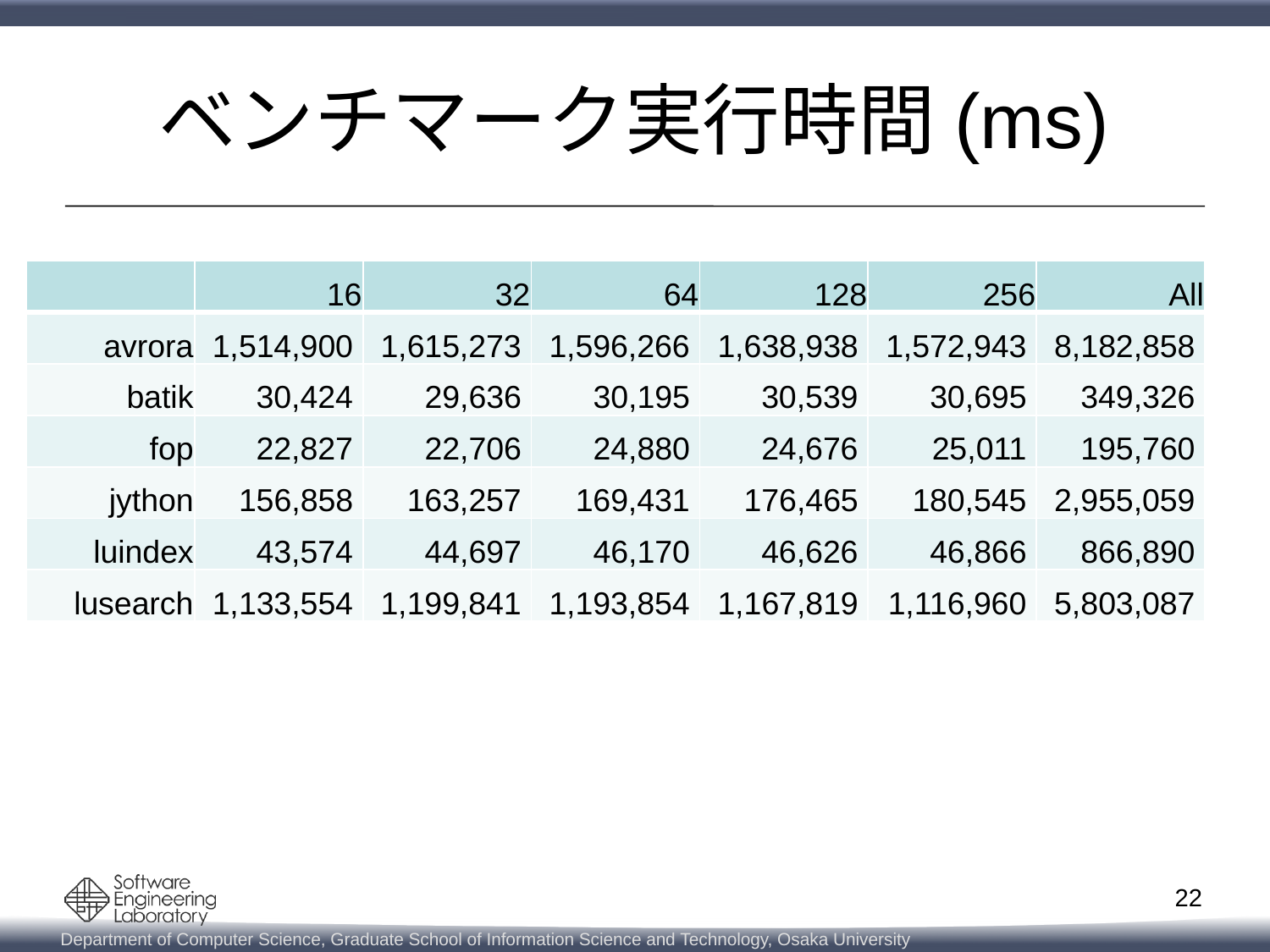

# ベンチマーク実行時間(ms)
|  | 16 | 32 | 64 | 128 | 256 | All |
| --- | --- | --- | --- | --- | --- | --- |
| avrora | 1,514,900 | 1,615,273 | 1,596,266 | 1,638,938 | 1,572,943 | 8,182,858 |
| batik | 30,424 | 29,636 | 30,195 | 30,539 | 30,695 | 349,326 |
| fop | 22,827 | 22,706 | 24,880 | 24,676 | 25,011 | 195,760 |
| jython | 156,858 | 163,257 | 169,431 | 176,465 | 180,545 | 2,955,059 |
| luindex | 43,574 | 44,697 | 46,170 | 46,626 | 46,866 | 866,890 |
| lusearch | 1,133,554 | 1,199,841 | 1,193,854 | 1,167,819 | 1,116,960 | 5,803,087 |
22